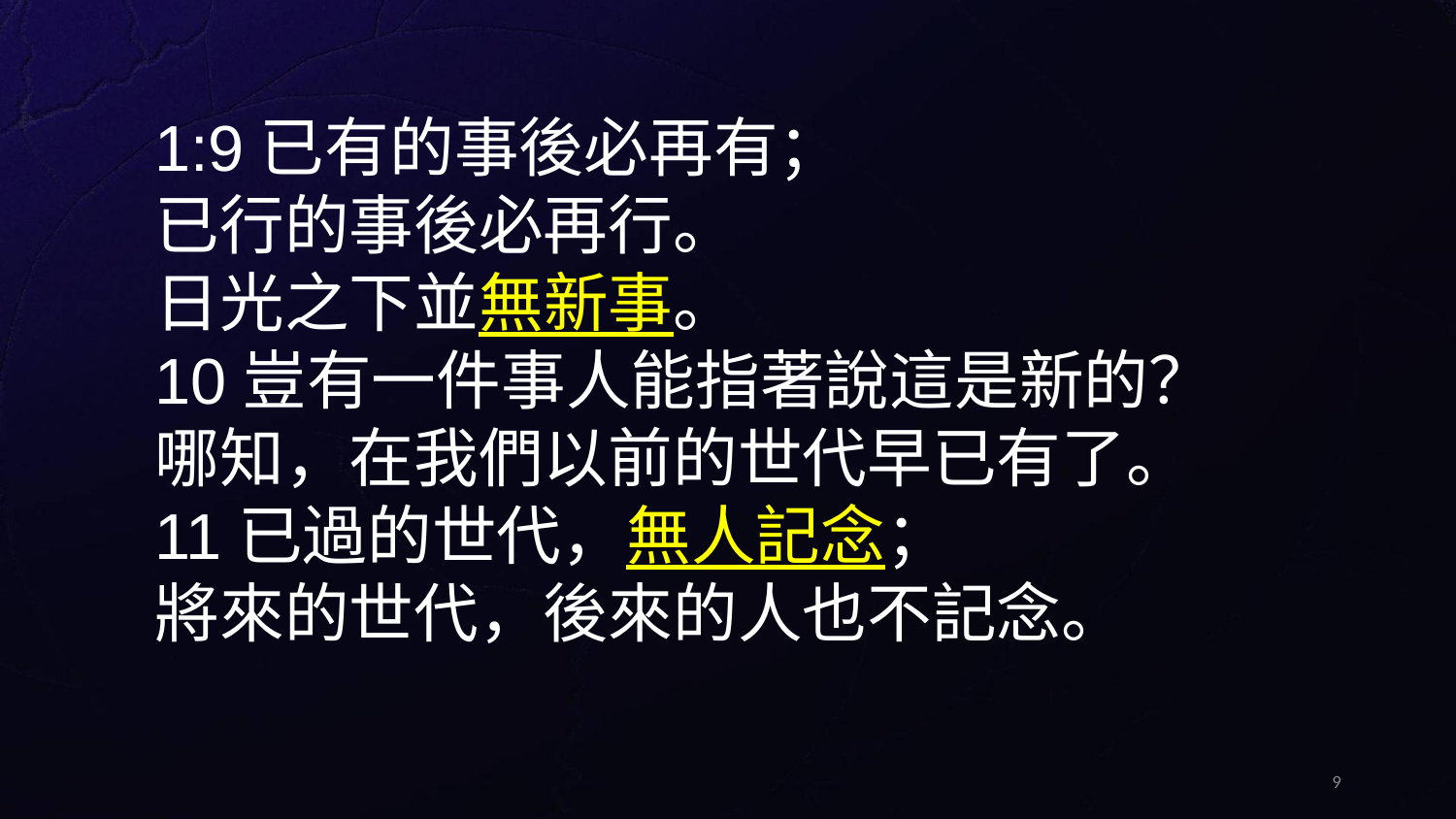

1:9已有的事後必再有；
已行的事後必再行。
日光之下並無新事。
10豈有一件事人能指著說這是新的？
哪知，在我們以前的世代早已有了。
11已過的世代，無人記念；
將來的世代，後來的人也不記念。
9